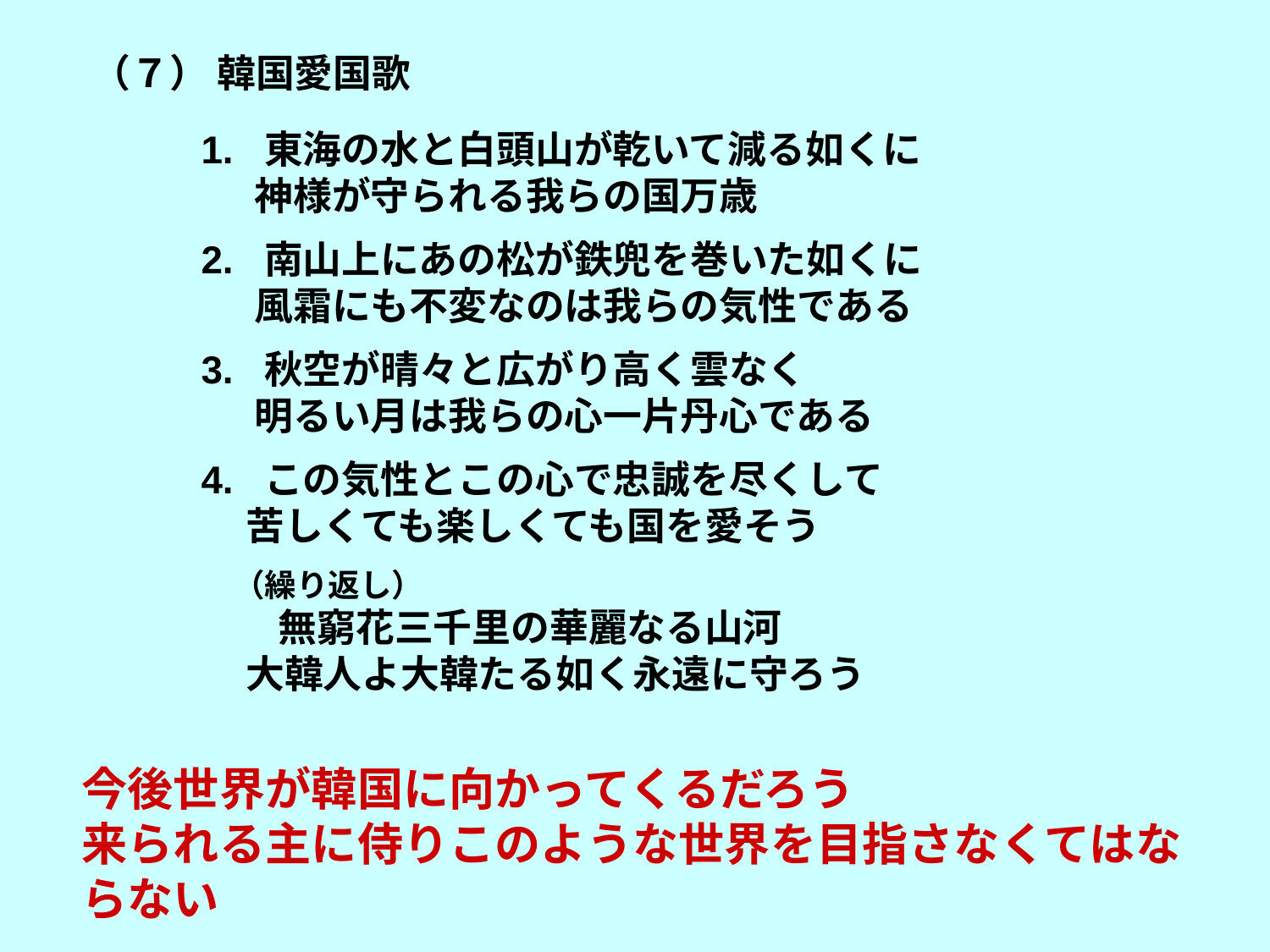

（７） 韓国愛国歌
1.  東海の水と白頭山が乾いて減る如くに
     神様が守られる我らの国万歳

2.  南山上にあの松が鉄兜を巻いた如くに
     風霜にも不変なのは我らの気性である

3.  秋空が晴々と広がり高く雲なく
     明るい月は我らの心一片丹心である

4.  この気性とこの心で忠誠を尽くして
    苦しくても楽しくても国を愛そう

　（繰り返し）
　　無窮花三千里の華麗なる山河
    大韓人よ大韓たる如く永遠に守ろう
今後世界が韓国に向かってくるだろう
来られる主に侍りこのような世界を目指さなくてはならない